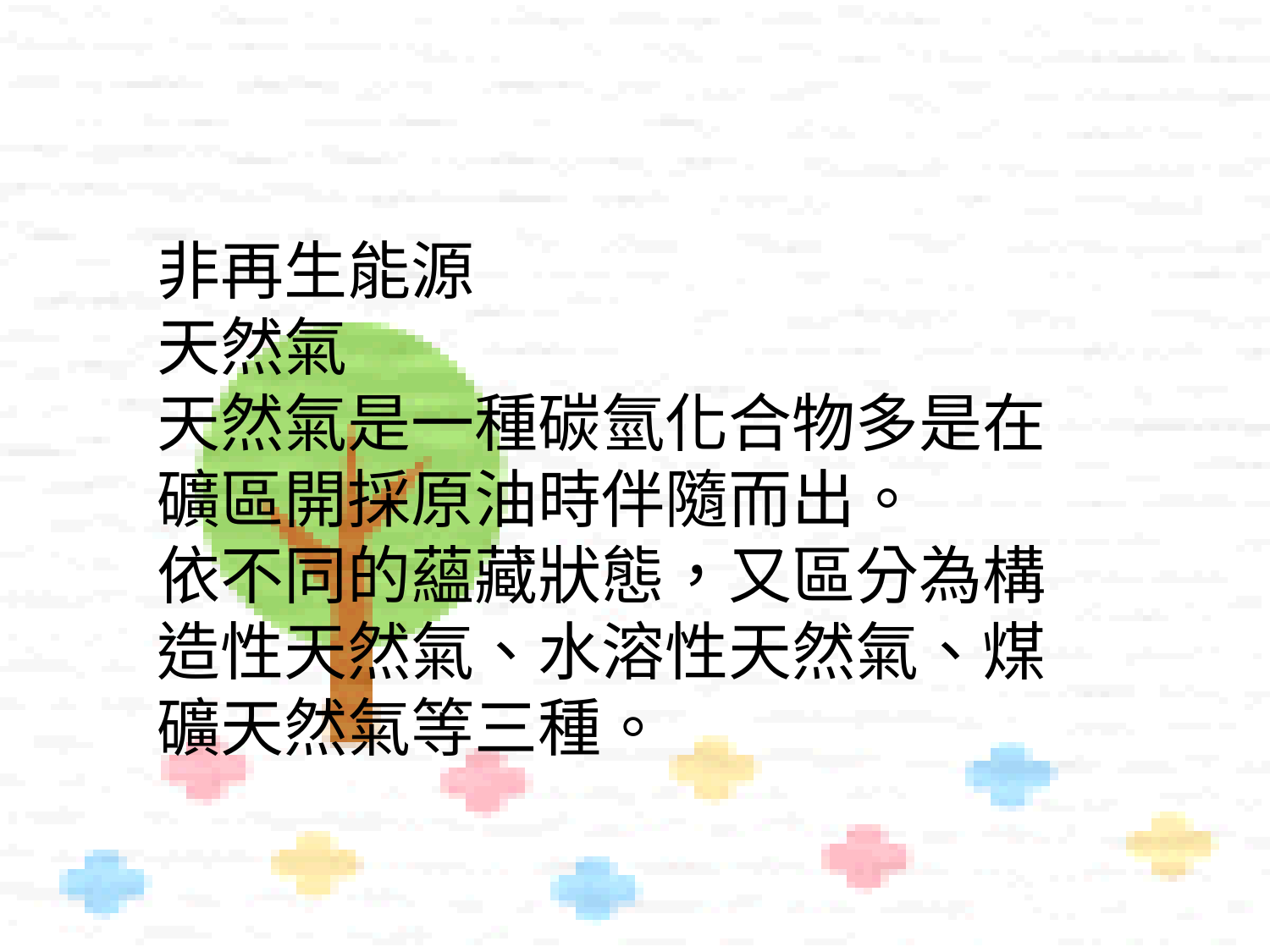

#
非再生能源
天然氣
天然氣是一種碳氫化合物多是在礦區開採原油時伴隨而出。
依不同的蘊藏狀態，又區分為構造性天然氣、水溶性天然氣、煤礦天然氣等三種。